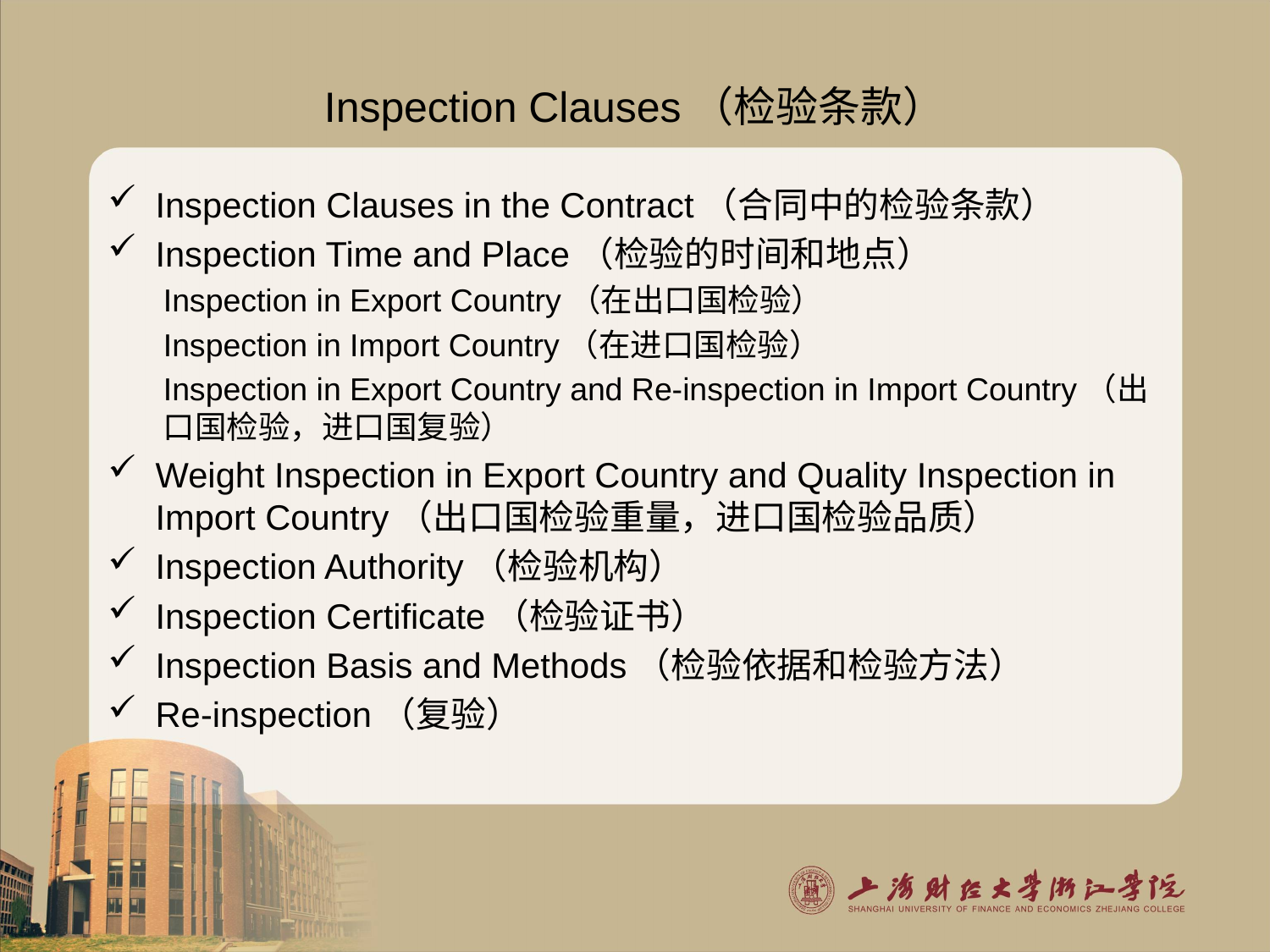

# Inspection Clauses（检验条款）
Inspection Clauses in the Contract（合同中的检验条款）
Inspection Time and Place（检验的时间和地点）
Inspection in Export Country（在出口国检验）
Inspection in Import Country（在进口国检验）
Inspection in Export Country and Re-inspection in Import Country（出口国检验，进口国复验）
Weight Inspection in Export Country and Quality Inspection in Import Country（出口国检验重量，进口国检验品质）
Inspection Authority（检验机构）
Inspection Certificate（检验证书）
Inspection Basis and Methods（检验依据和检验方法）
Re-inspection（复验）